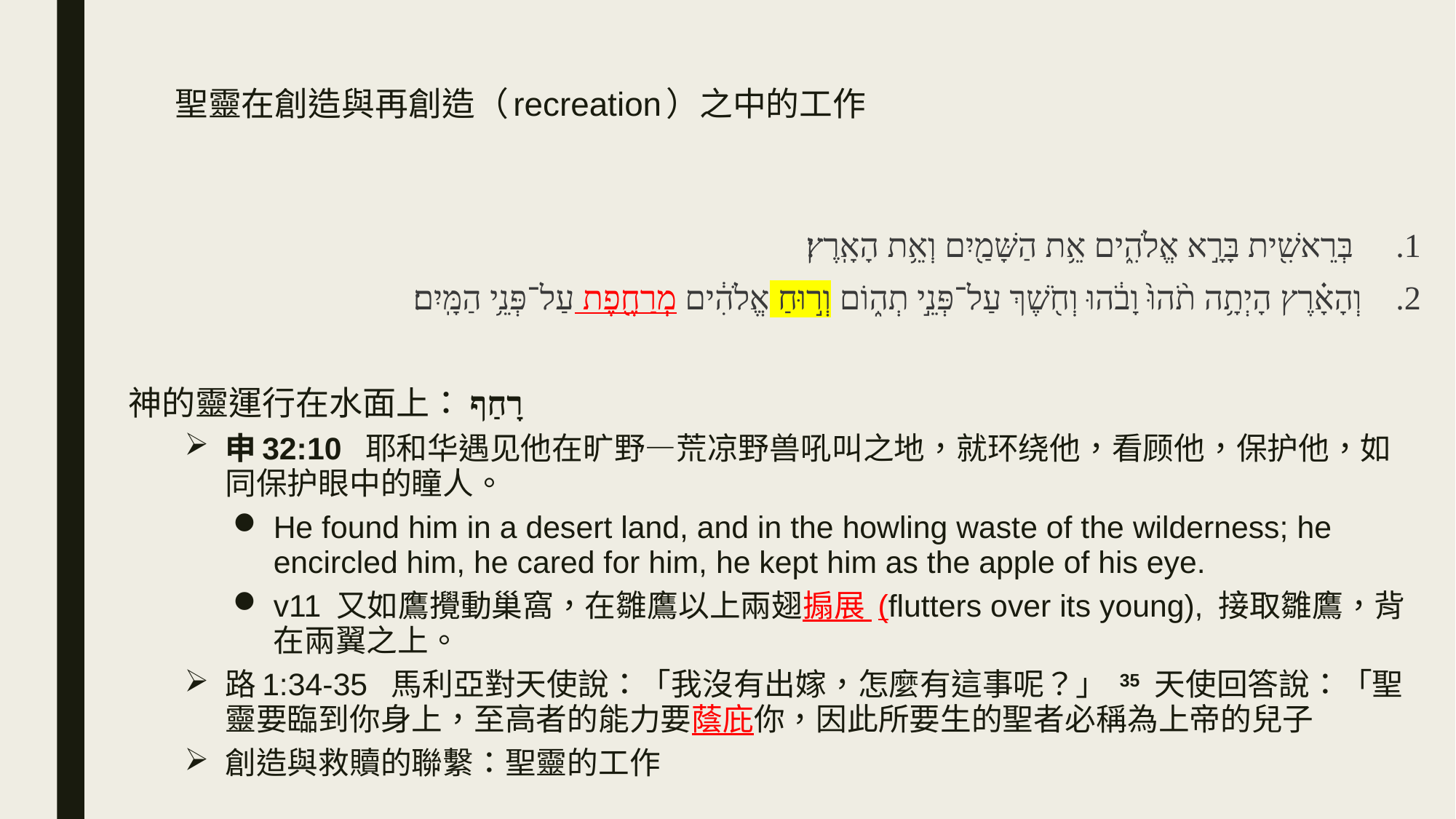

# 聖靈在創造與再創造（recreation）之中的工作
 בְּרֵאשִׁ֖ית בָּרָ֣א אֱלֹהִ֑ים אֵ֥ת הַשָּׁמַ֖יִם וְאֵ֥ת הָאָֽרֶץ׃
וְהָאָ֗רֶץ הָיְתָ֥ה תֹ֨הוּ֙ וָבֹ֔הוּ וְחֹ֖שֶׁךְ עַל־פְּנֵ֣י תְה֑וֹם וְר֣וּחַ אֱלֹהִ֔ים מְרַחֶ֖פֶת עַל־פְּנֵ֥י הַמָּֽיִם׃

神的靈運行在水面上：רָחַף
申32:10  耶和华遇见他在旷野―荒凉野兽吼叫之地，就环绕他，看顾他，保护他，如同保护眼中的瞳人。
He found him in a desert land, and in the howling waste of the wilderness; he encircled him, he cared for him, he kept him as the apple of his eye.
v11 又如鷹攪動巢窩，在雛鷹以上兩翅搧展 (flutters over its young), 接取雛鷹，背在兩翼之上。
路1:34-35  馬利亞對天使說：「我沒有出嫁，怎麼有這事呢？」 35 天使回答說：「聖靈要臨到你身上，至高者的能力要蔭庇你，因此所要生的聖者必稱為上帝的兒子
創造與救贖的聯繫：聖靈的工作